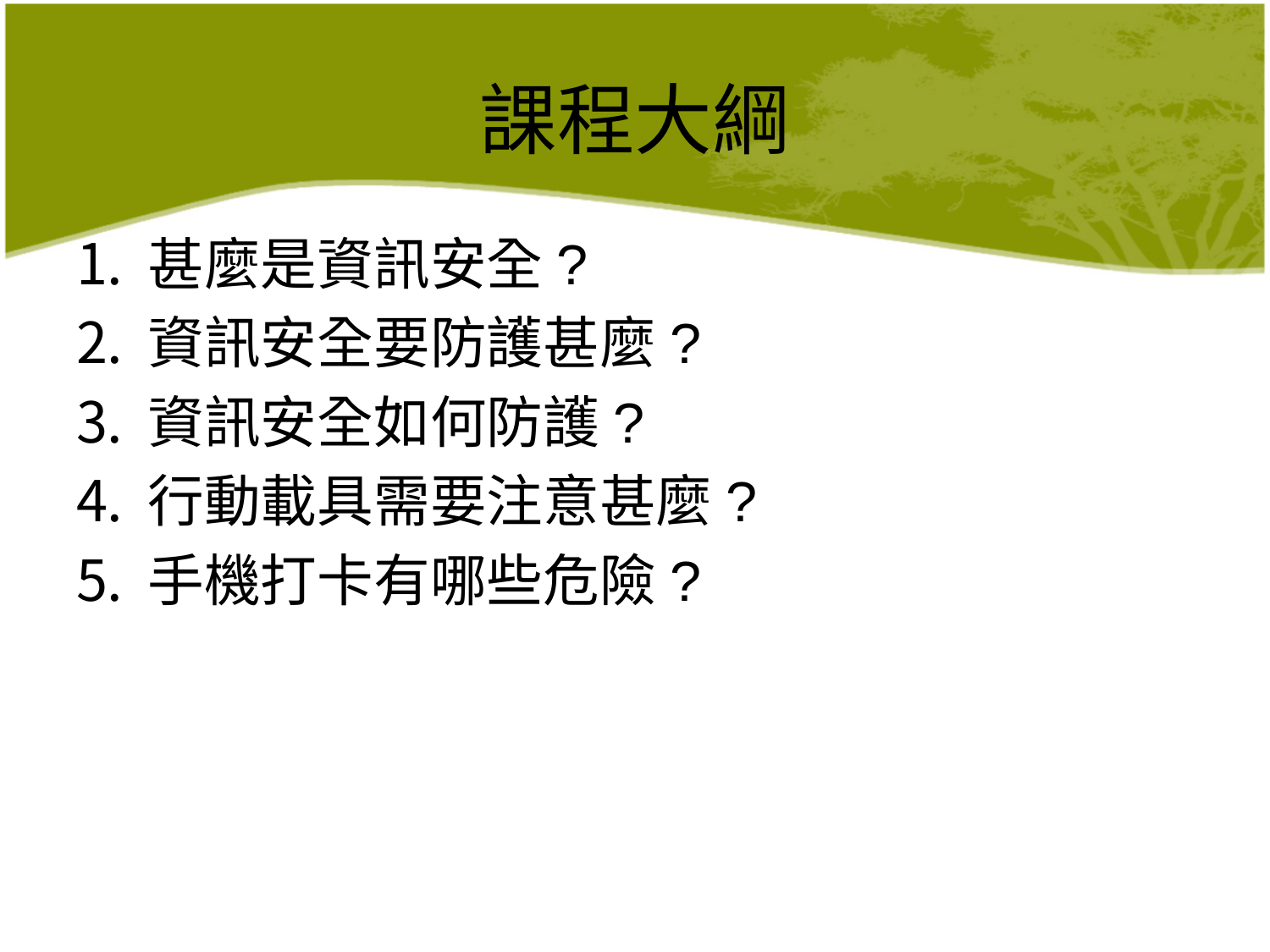

# 課程大綱
甚麼是資訊安全?
資訊安全要防護甚麼?
資訊安全如何防護?
行動載具需要注意甚麼?
手機打卡有哪些危險?